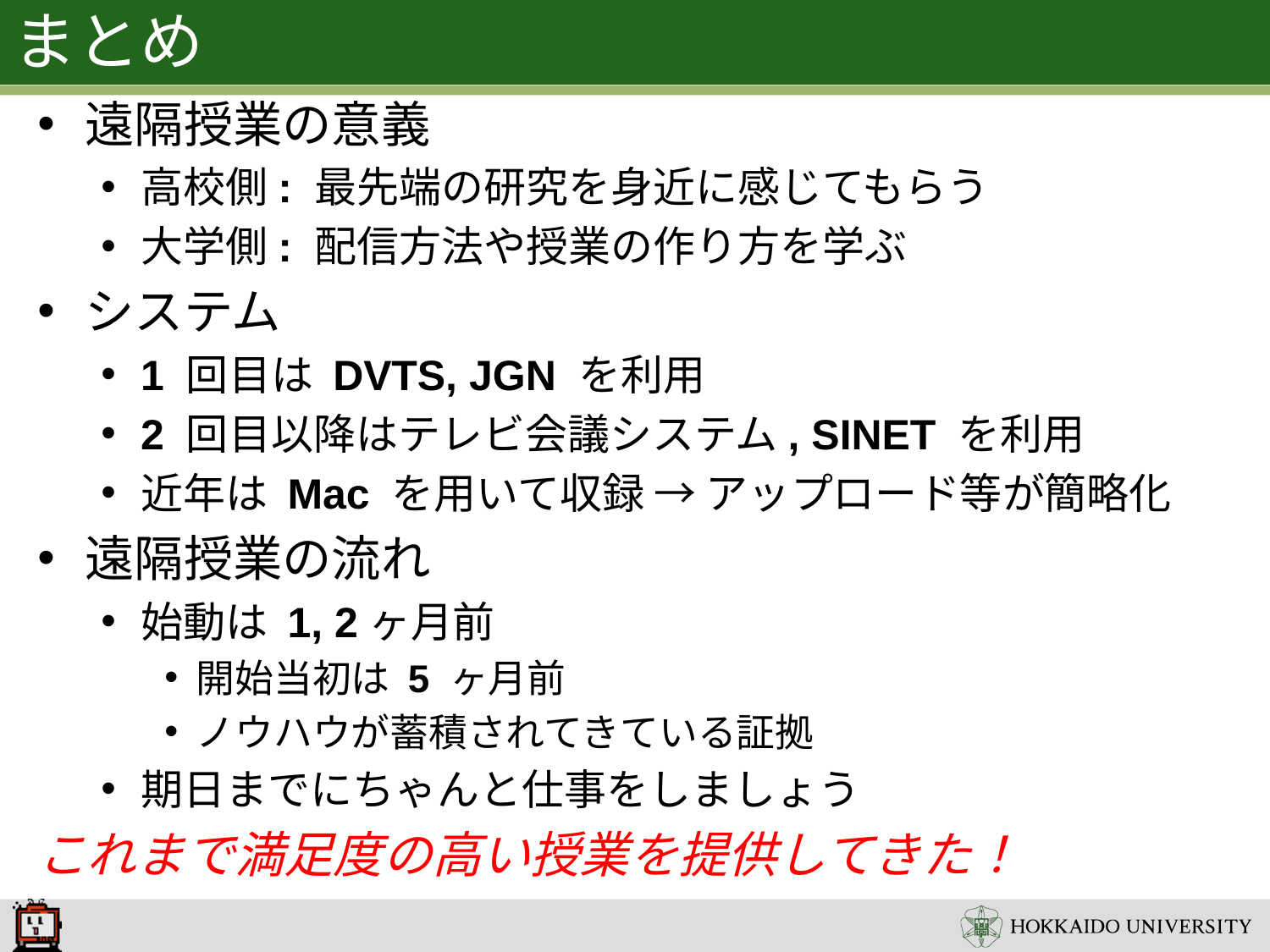

# まとめ
遠隔授業の意義
高校側: 最先端の研究を身近に感じてもらう
大学側: 配信方法や授業の作り方を学ぶ
システム
1 回目は DVTS, JGN を利用
2 回目以降はテレビ会議システム, SINET を利用
近年は Mac を用いて収録 → アップロード等が簡略化
遠隔授業の流れ
始動は 1, 2ヶ月前
開始当初は 5 ヶ月前
ノウハウが蓄積されてきている証拠
期日までにちゃんと仕事をしましょう
これまで満足度の高い授業を提供してきた！